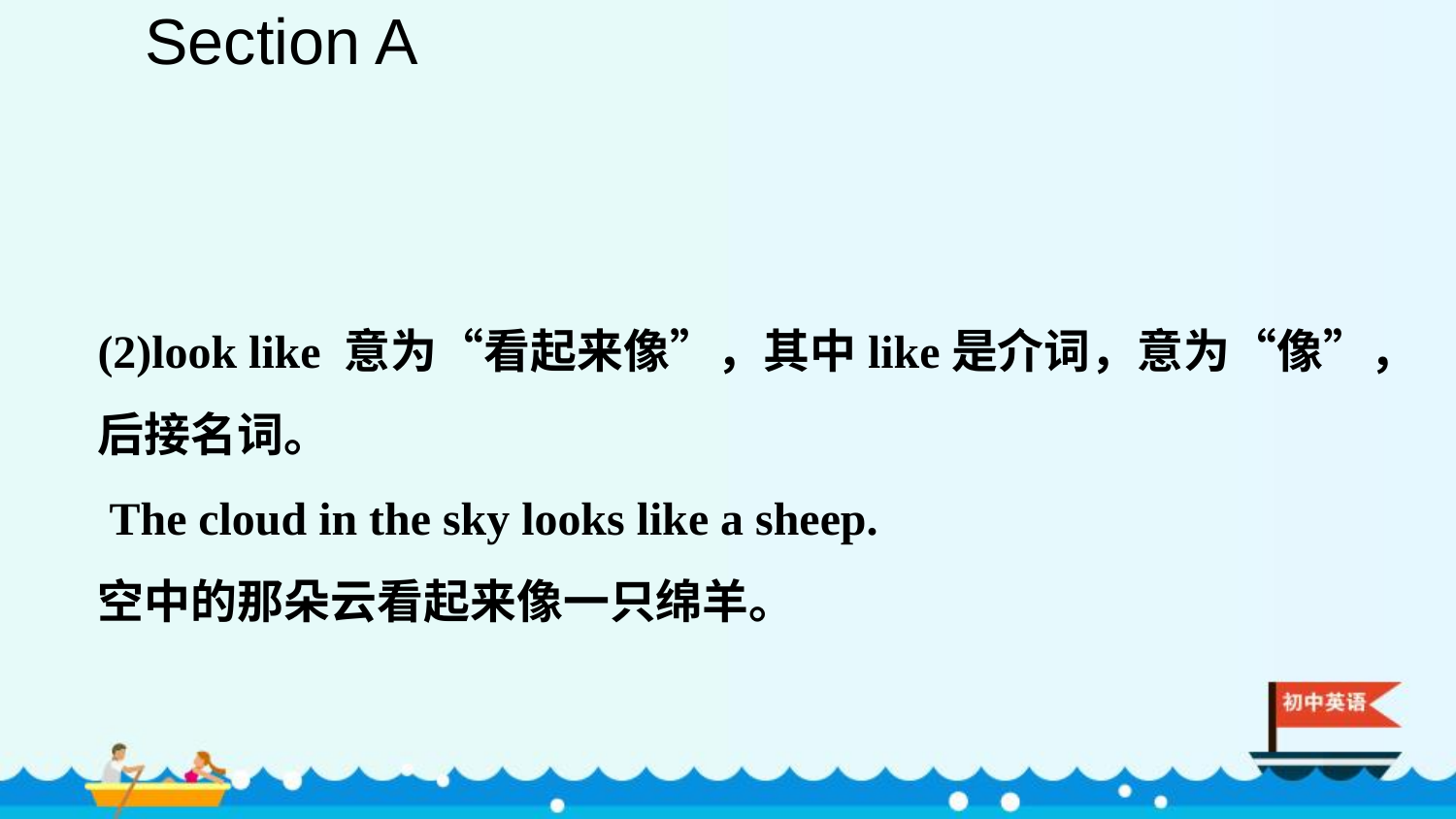

Section A

(2)look like 意为“看起来像”，其中like是介词，意为“像”，后接名词。
 The cloud in the sky looks like a sheep.
空中的那朵云看起来像一只绵羊。